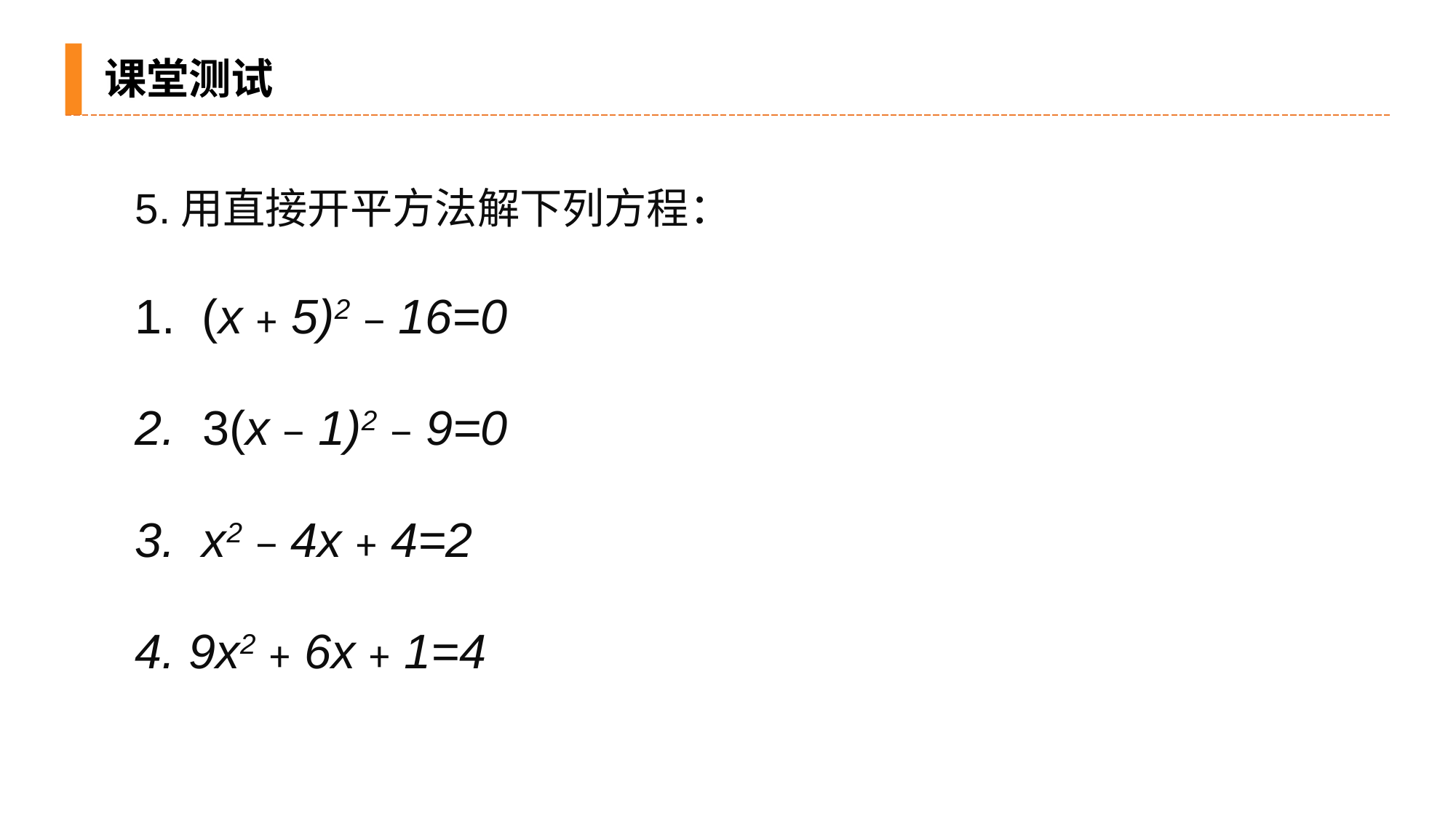

课堂测试
5.用直接开平方法解下列方程：
1.  (x﹢5)2﹣16=0
2.  3(x﹣1)2﹣9=0
3.  x2﹣4x﹢4=2
4. 9x2﹢6x﹢1=4